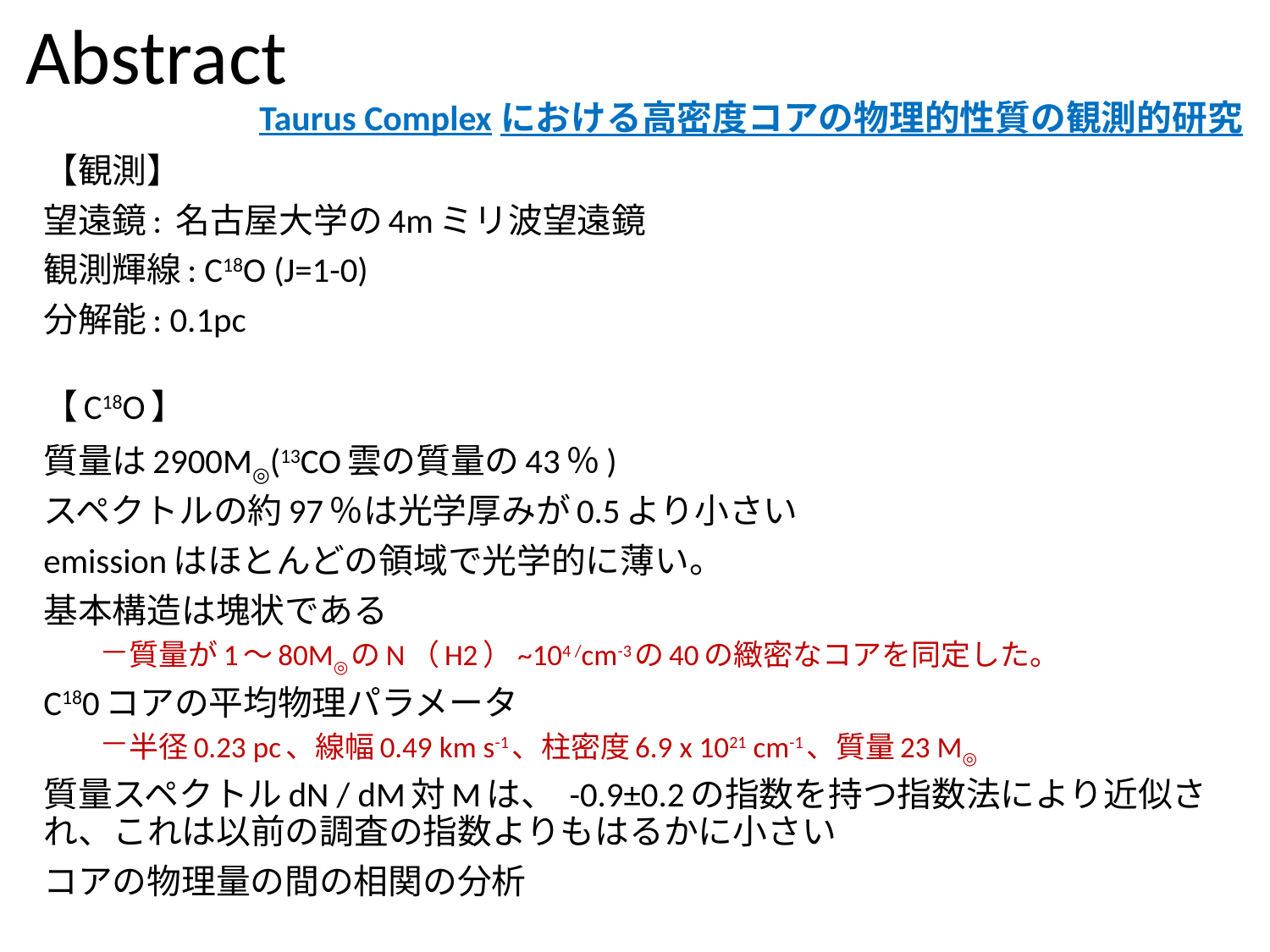

# Abstract
Taurus Complexにおける高密度コアの物理的性質の観測的研究
【観測】
望遠鏡: 名古屋大学の4mミリ波望遠鏡
観測輝線: C18O (J=1-0)
分解能: 0.1pc

【C18O】
質量は2900M◎(13CO雲の質量の43％)
スペクトルの約97％は光学厚みが0.5より小さい
emissionはほとんどの領域で光学的に薄い。
基本構造は塊状である
質量が1〜80M◎のN（H2）~104 /cm-3の40の緻密なコアを同定した。
C180コアの平均物理パラメータ
半径0.23 pc、線幅0.49 km s-1、柱密度6.9 x 1021 cm-1、質量23 M◎
質量スペクトルdN / dM対Mは、 -0.9±0.2の指数を持つ指数法により近似され、これは以前の調査の指数よりもはるかに小さい
コアの物理量の間の相関の分析